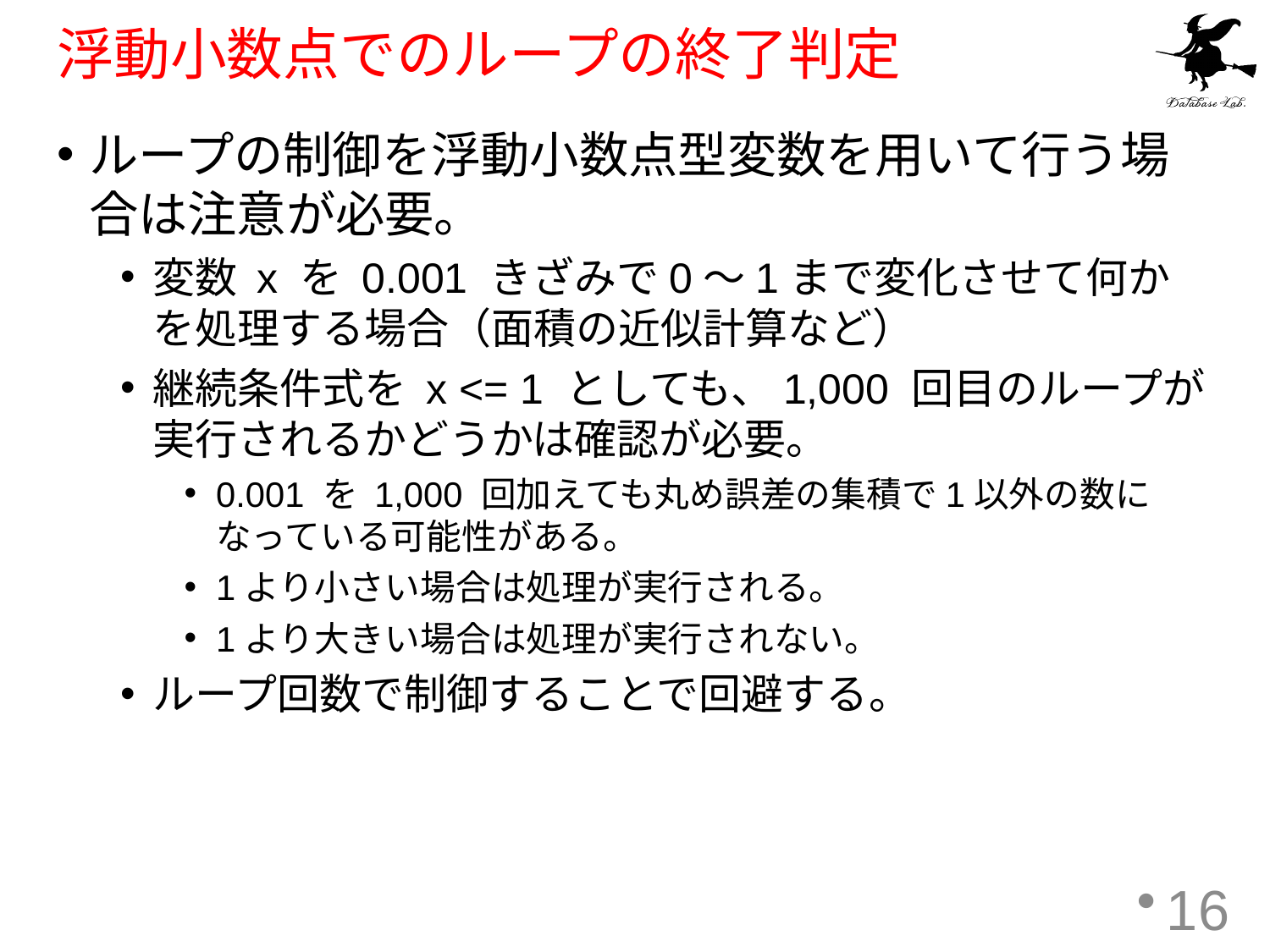

# 浮動小数点でのループの終了判定
ループの制御を浮動小数点型変数を用いて行う場合は注意が必要。
変数 x を 0.001 きざみで0～1まで変化させて何かを処理する場合（面積の近似計算など）
継続条件式を x <= 1 としても、1,000 回目のループが実行されるかどうかは確認が必要。
0.001 を 1,000 回加えても丸め誤差の集積で1以外の数になっている可能性がある。
1より小さい場合は処理が実行される。
1より大きい場合は処理が実行されない。
ループ回数で制御することで回避する。
16